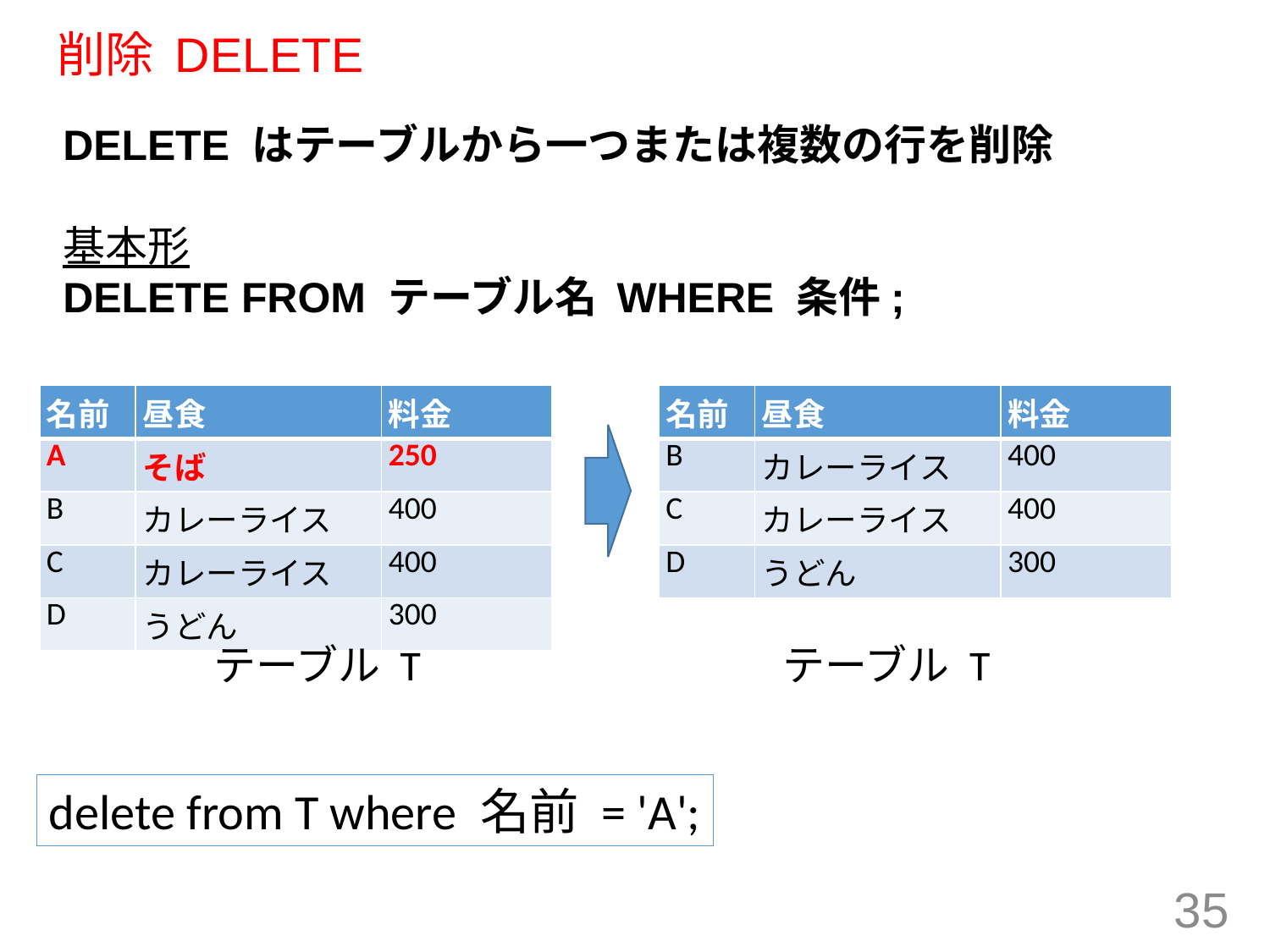

# 削除 DELETE
DELETE はテーブルから一つまたは複数の行を削除

基本形
DELETE FROM テーブル名 WHERE 条件;
| 名前 | 昼食 | 料金 |
| --- | --- | --- |
| A | そば | 250 |
| B | カレーライス | 400 |
| C | カレーライス | 400 |
| D | うどん | 300 |
| 名前 | 昼食 | 料金 |
| --- | --- | --- |
| B | カレーライス | 400 |
| C | カレーライス | 400 |
| D | うどん | 300 |

テーブル T
テーブル T
delete from T where 名前 = 'A';
35